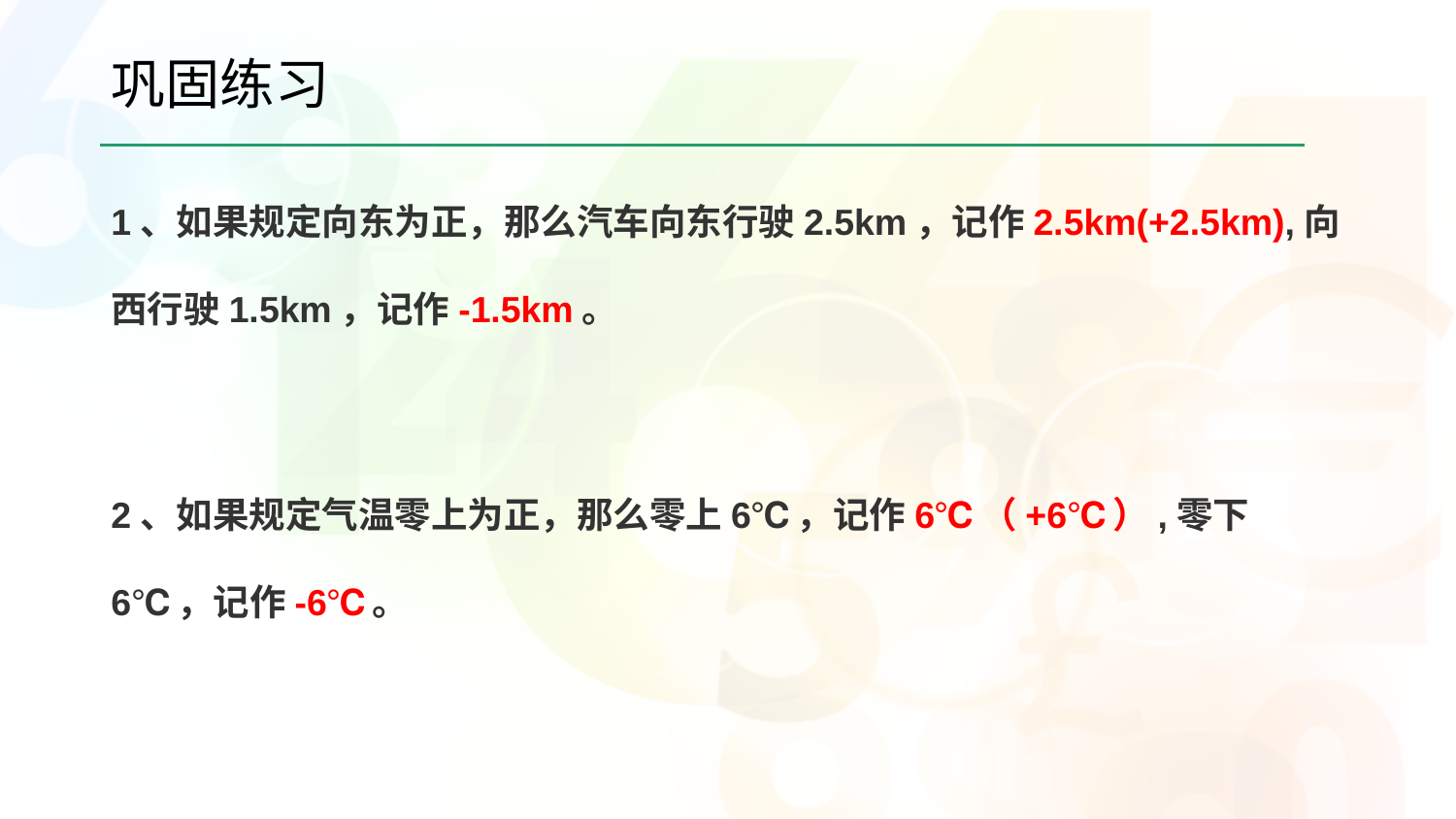

# 巩固练习
1、如果规定向东为正，那么汽车向东行驶2.5km，记作2.5km(+2.5km),向西行驶1.5km，记作-1.5km。

2、如果规定气温零上为正，那么零上6℃，记作6℃（+6℃）,零下6℃，记作-6℃。